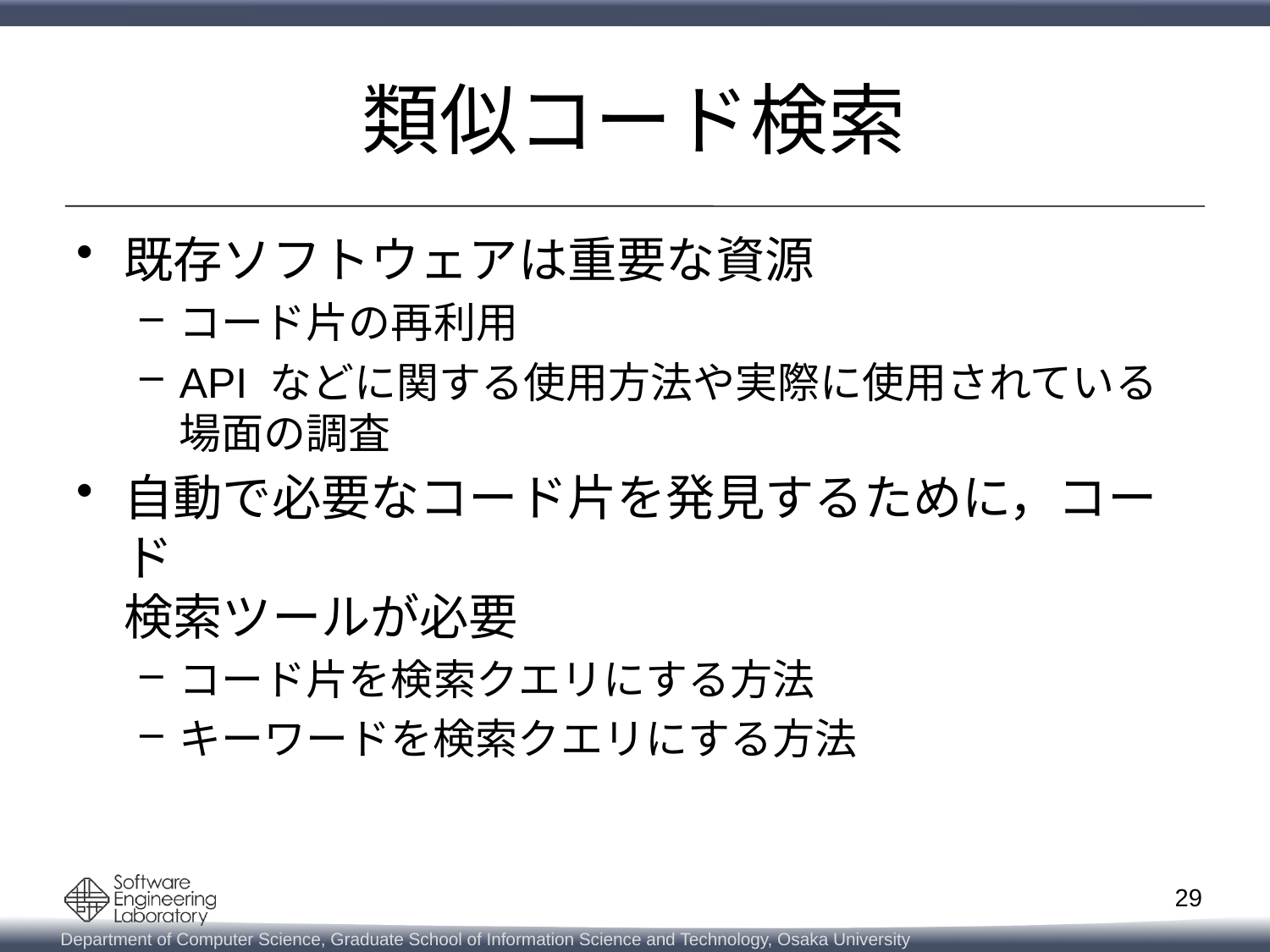

# 類似コード検索
既存ソフトウェアは重要な資源
コード片の再利用
API などに関する使用方法や実際に使用されている場面の調査
自動で必要なコード片を発見するために，コード
検索ツールが必要
コード片を検索クエリにする方法
キーワードを検索クエリにする方法

29